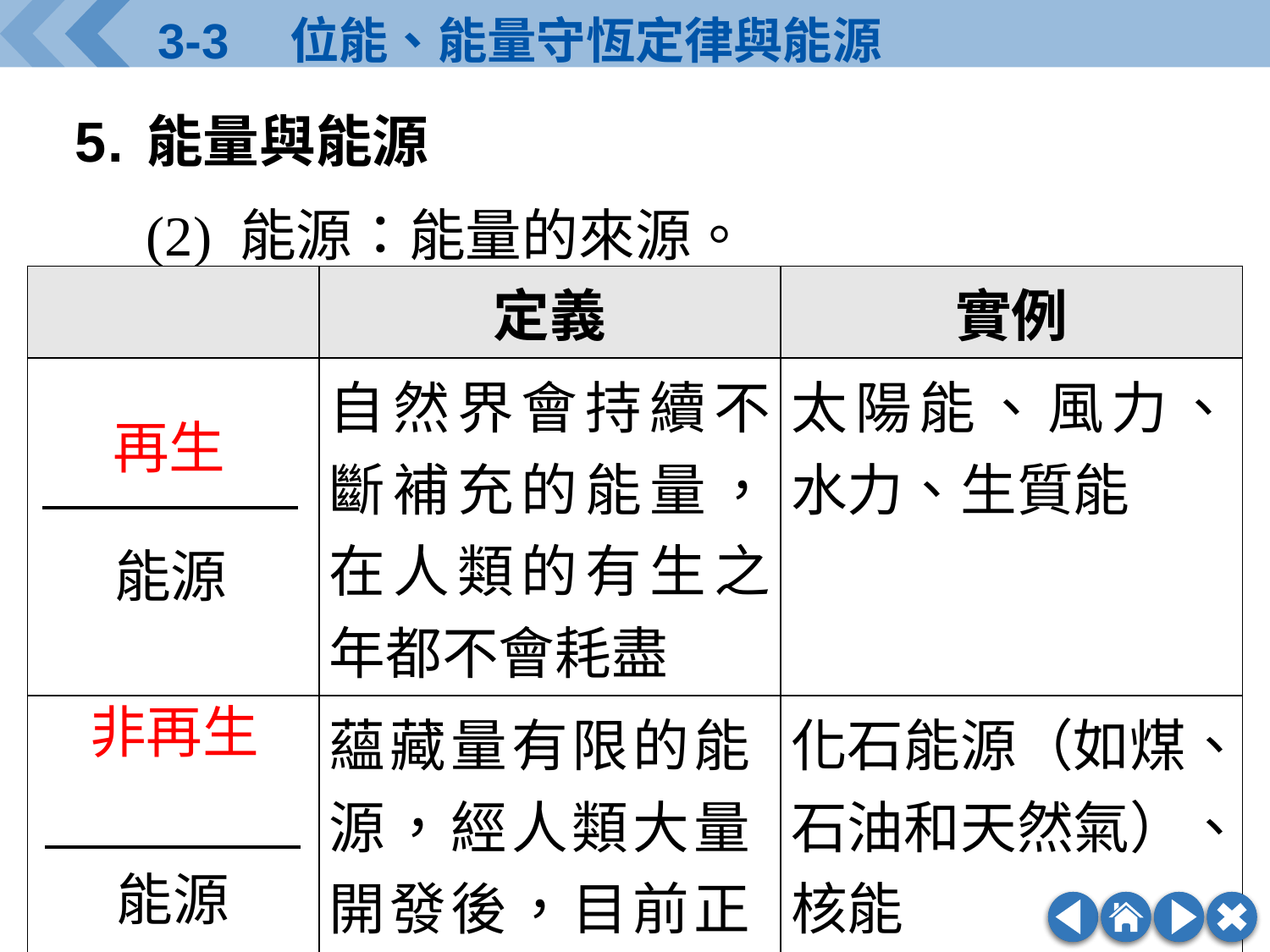

能量與能源
(2) 能源：能量的來源。
|  | 定義 | 實例 |
| --- | --- | --- |
| . 能源 | 自然界會持續不斷補充的能量，在人類的有生之年都不會耗盡 | 太陽能、風力、水力、生質能 |
| . 能源 | 蘊藏量有限的能源，經人類大量開發後，目前正快速減少 | 化石能源（如煤、石油和天然氣）、核能 |
再生
非再生